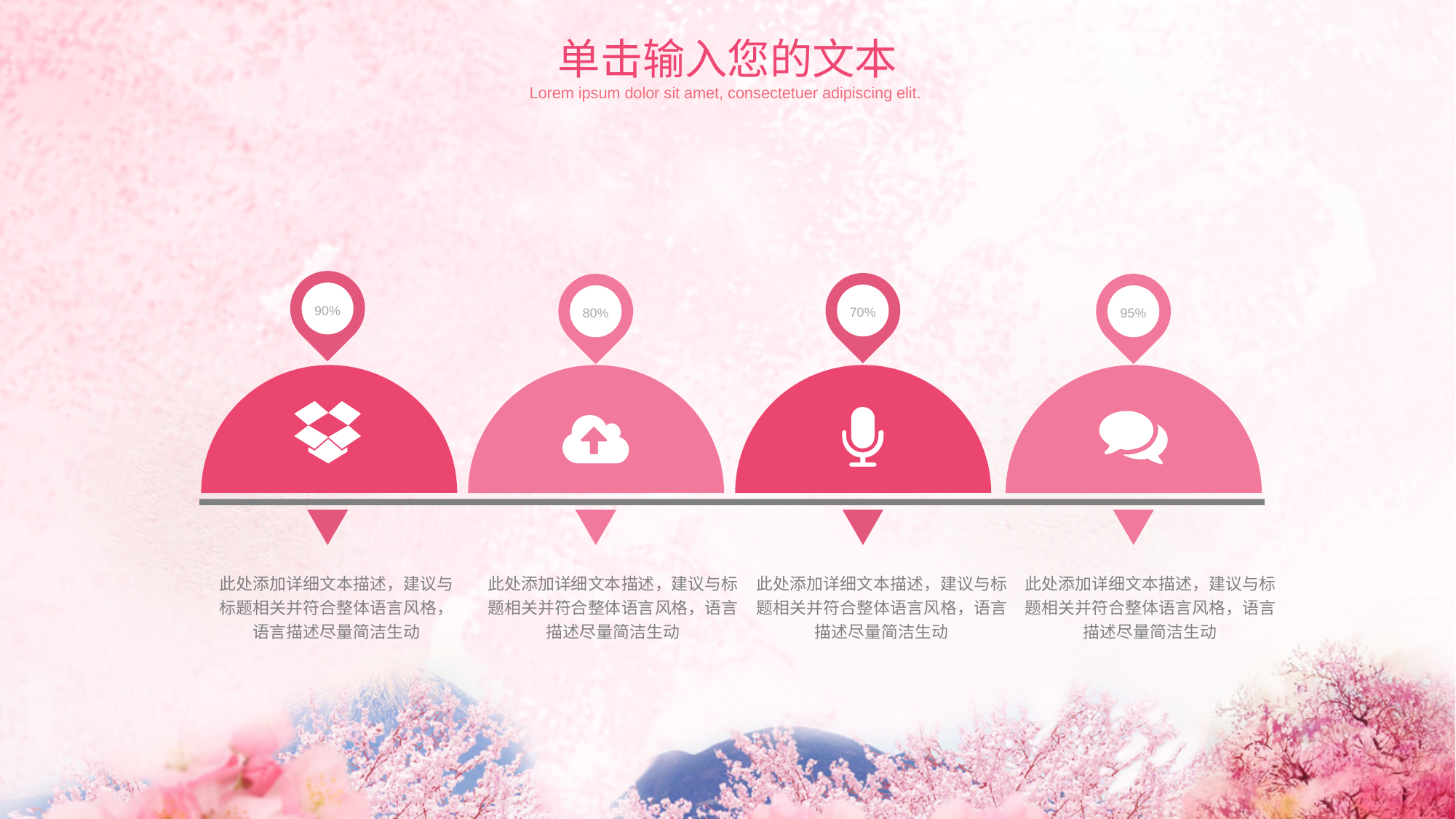

单击输入您的文本
Lorem ipsum dolor sit amet, consectetuer adipiscing elit.

90%

70%

80%

95%

此处添加详细文本描述，建议与标题相关并符合整体语言风格，语言描述尽量简洁生动
此处添加详细文本描述，建议与标题相关并符合整体语言风格，语言描述尽量简洁生动
此处添加详细文本描述，建议与标题相关并符合整体语言风格，语言描述尽量简洁生动
此处添加详细文本描述，建议与标题相关并符合整体语言风格，语言描述尽量简洁生动